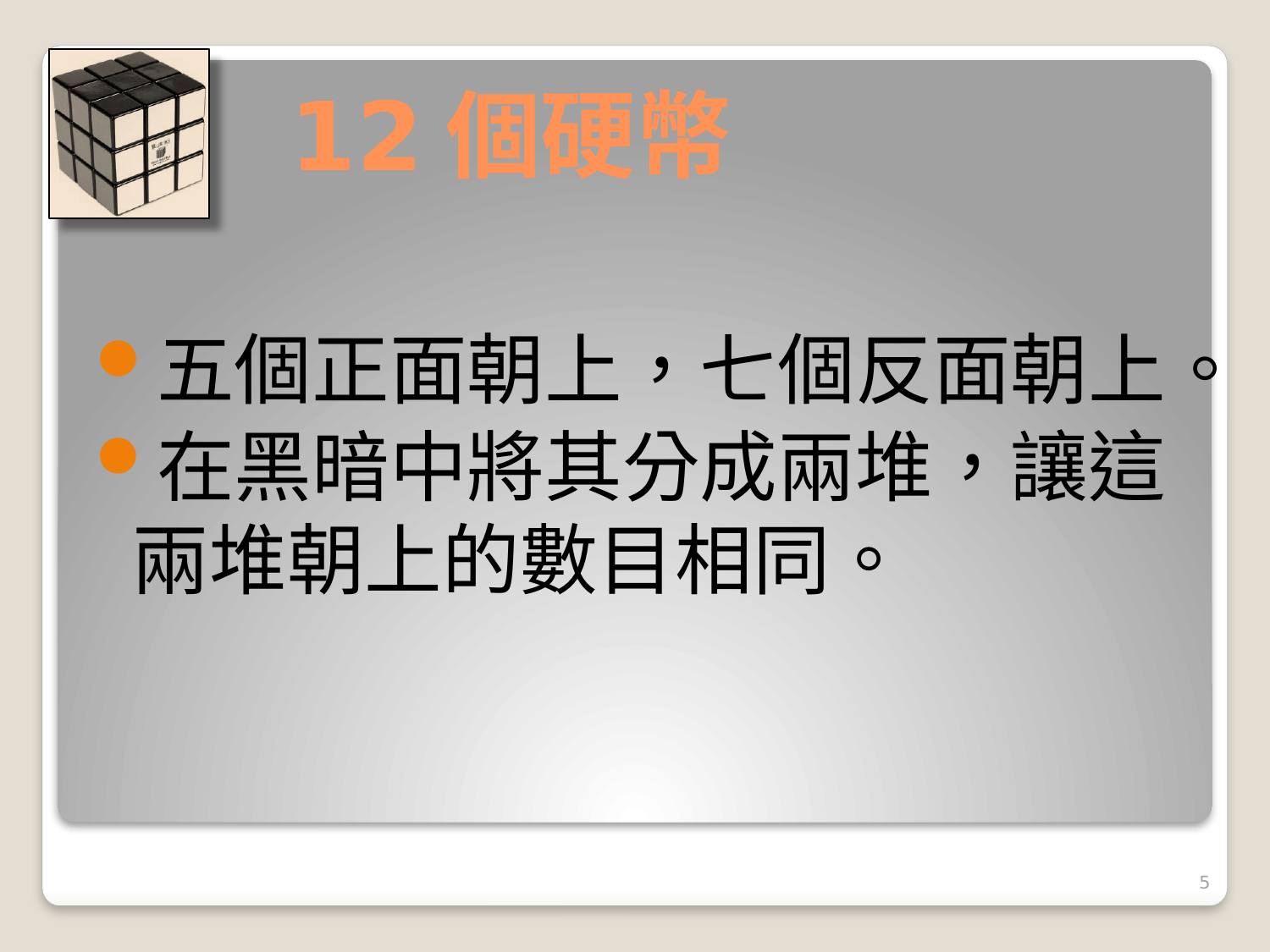

# 12個硬幣
五個正面朝上，七個反面朝上。
在黑暗中將其分成兩堆，讓這兩堆朝上的數目相同。
5